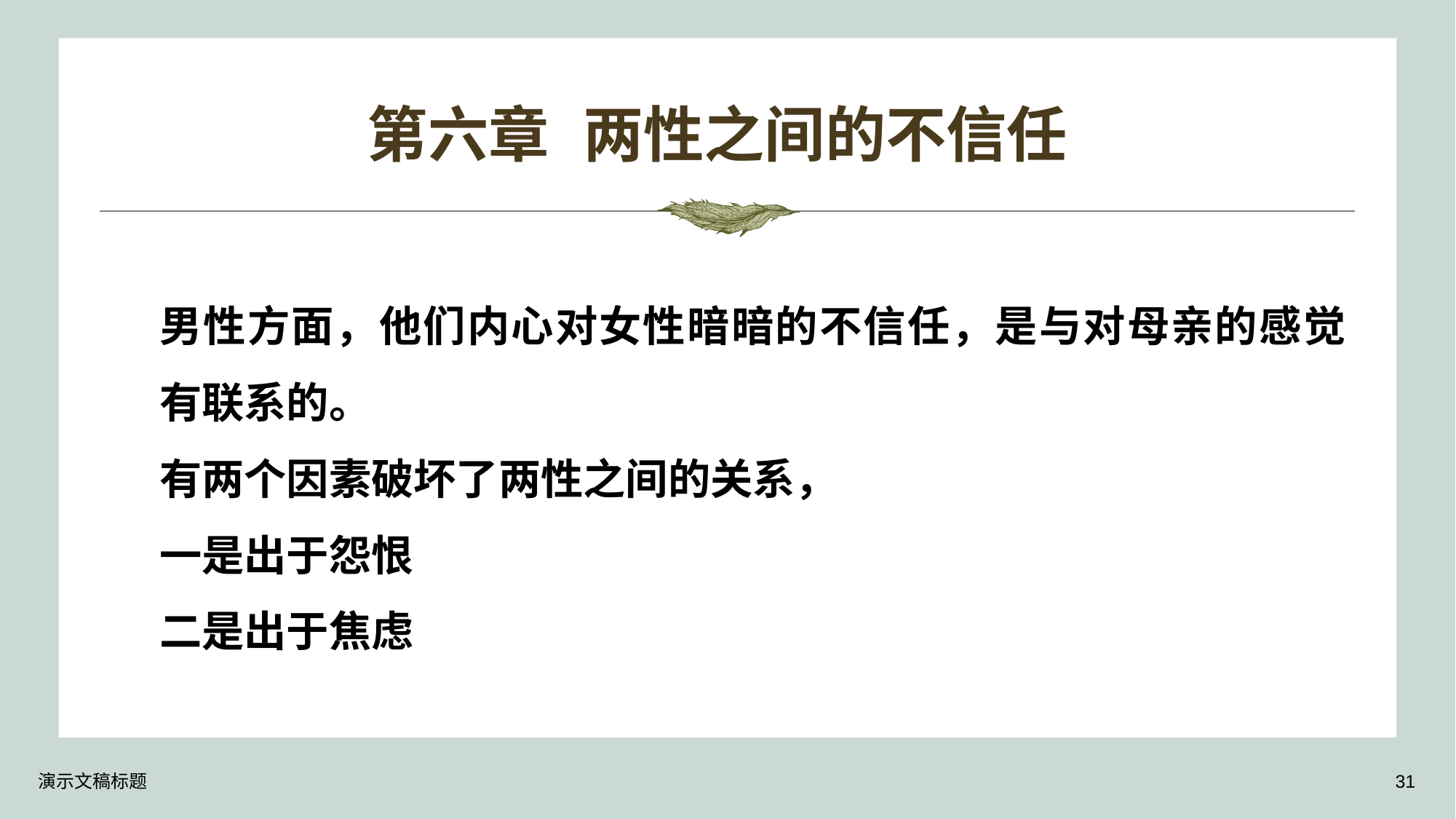

# 第六章  两性之间的不信任
男性方面，他们内心对女性暗暗的不信任，是与对母亲的感觉有联系的。
有两个因素破坏了两性之间的关系，
一是出于怨恨
二是出于焦虑
演示文稿标题
31